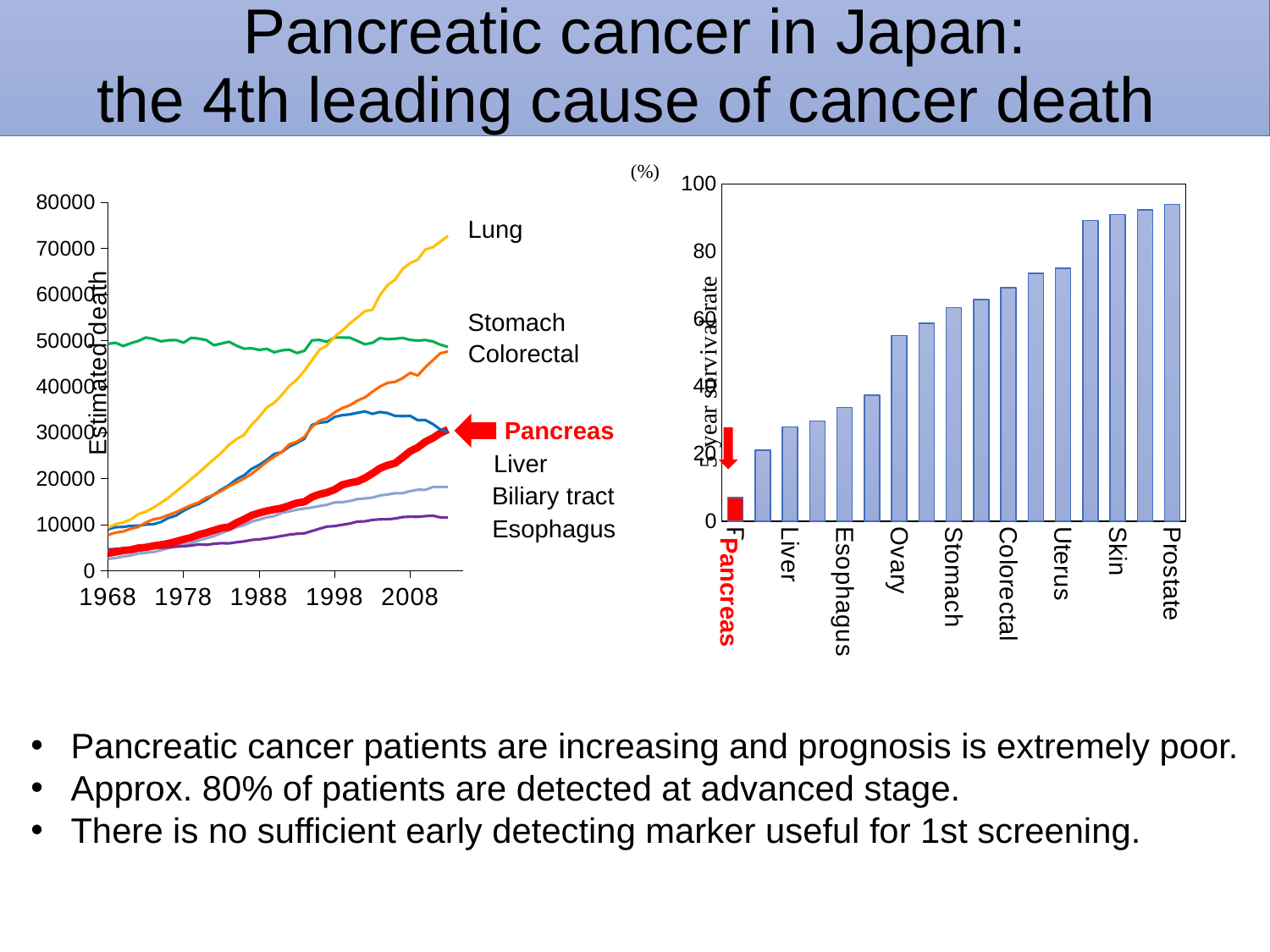

Pancreatic cancer in Japan:
the 4th leading cause of cancer death

### Chart

| Category | 系列 1 |
|---|---|
| Pancreas | 7.0 |
| Biliary tract | 21.1 |
| Liver | 27.9 |
| Lung | 29.7 |
| Esophagus | 33.7 |
| Leukemia | 37.3 |
| Ovary | 55.0 |
| Lymphoma | 58.7 |
| Stomach | 63.3 |
| Kidney | 65.7 |
| Colorectal | 69.2 |
| Bladder | 73.5 |
| Uterus | 75.0 |
| Blest | 89.1 |
| Skin | 90.9 |
| Thyroid | 92.2 |
| Prostate | 93.8 |

### Chart

| Category | 肺 | 胃 | 大腸 | 肝臓 | すい臓 | 食道 | 胆のう・胆管 |
|---|---|---|---|---|---|---|---|
Lung
Stomach
Colorectal
Pancreas

Liver
Biliary tract
Esophagus

Pancreas
Pancreatic cancer patients are increasing and prognosis is extremely poor.
Approx. 80% of patients are detected at advanced stage.
There is no sufficient early detecting marker useful for 1st screening.